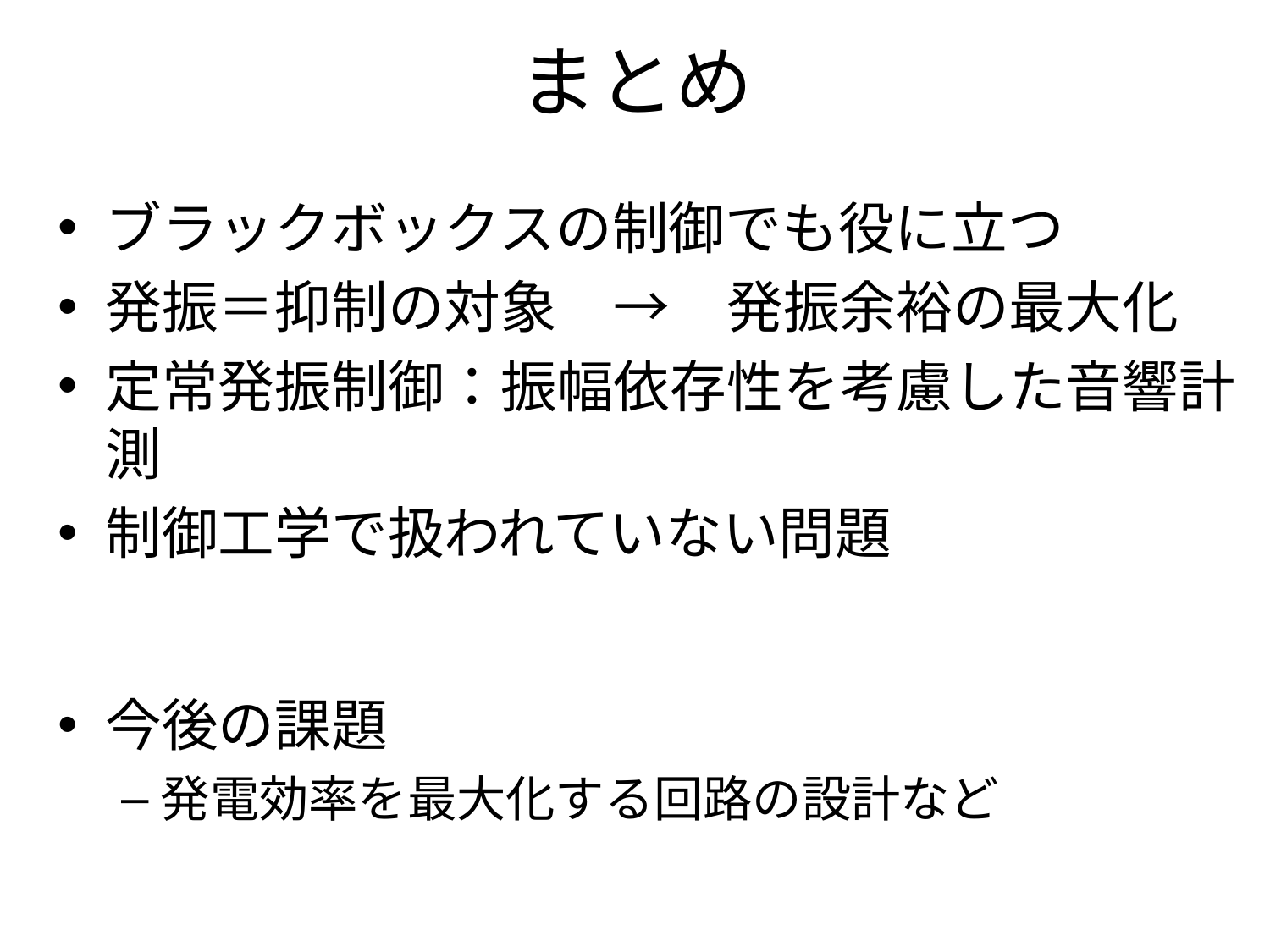

# まとめ
ブラックボックスの制御でも役に立つ
発振＝抑制の対象　→　発振余裕の最大化
定常発振制御：振幅依存性を考慮した音響計測
制御工学で扱われていない問題

今後の課題
発電効率を最大化する回路の設計など